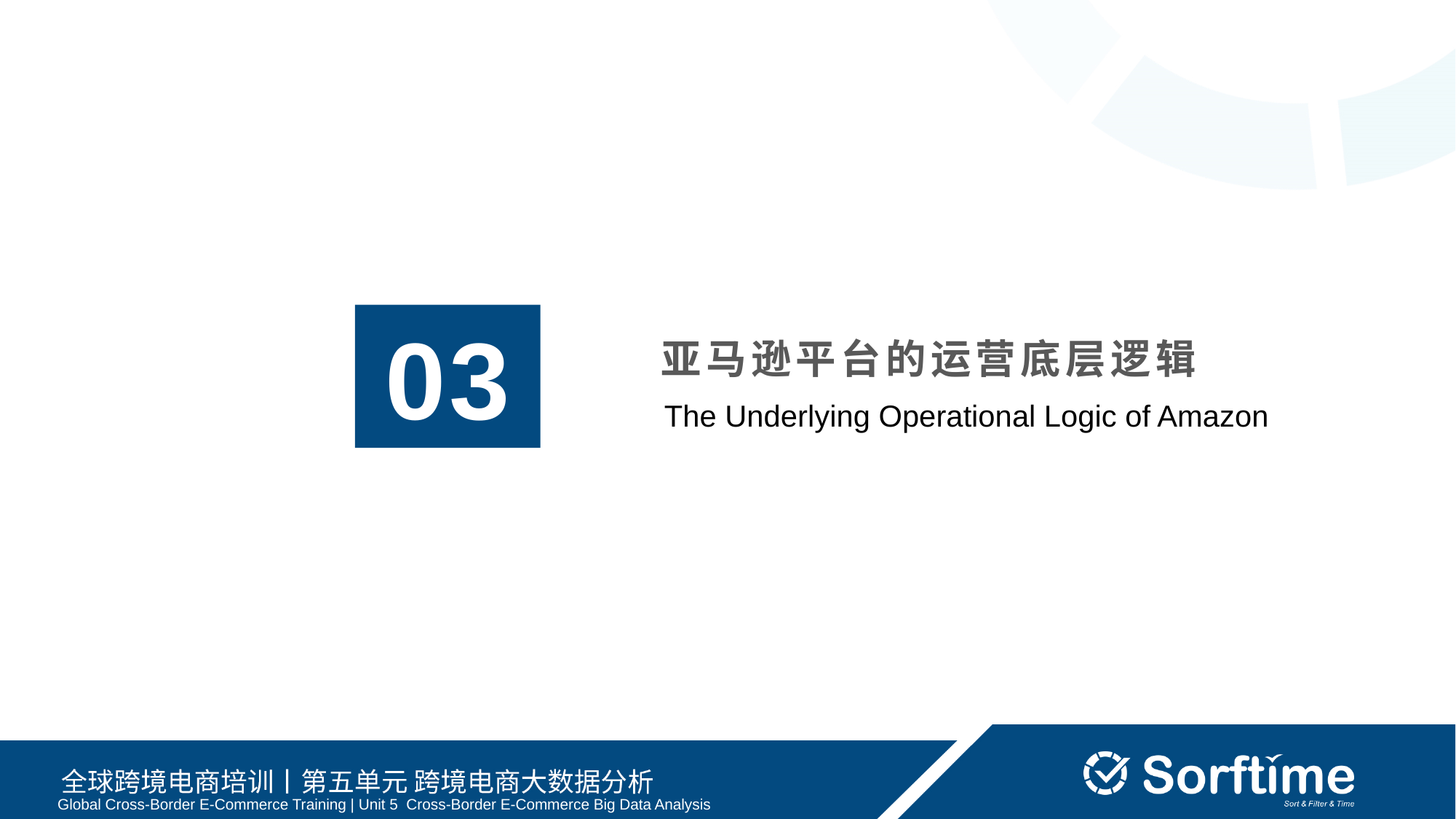

03
亚⻢逊平台的运营底层逻辑
The Underlying Operational Logic of Amazon
Global Cross-Border E-Commerce Training | Unit 5  Cross-Border E-Commerce Big Data Analysis